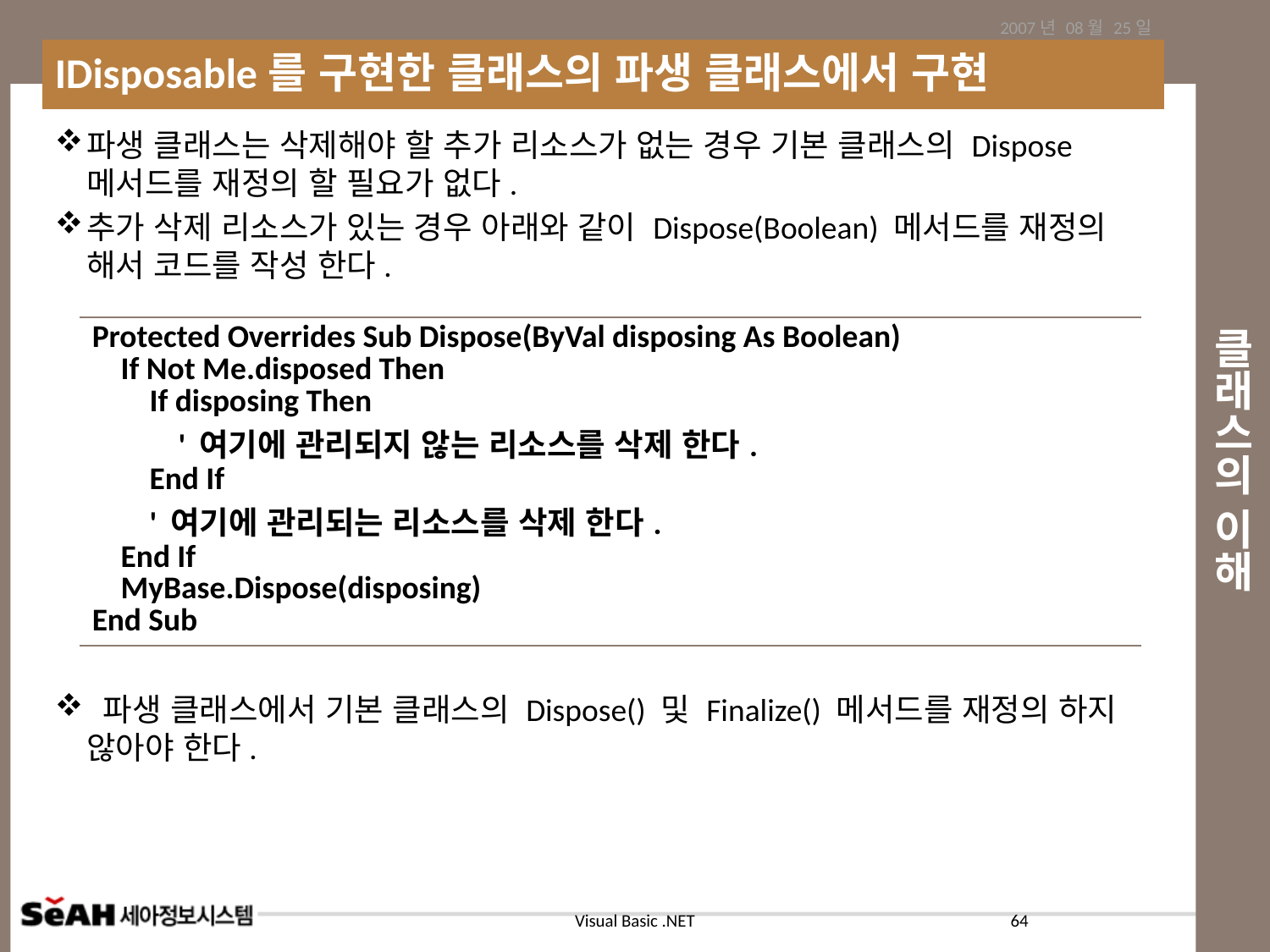

2007년 08월 25일
IDisposable를 구현한 클래스의 파생 클래스에서 구현
# 클래스의 이해
파생 클래스는 삭제해야 할 추가 리소스가 없는 경우 기본 클래스의 Dispose 메서드를 재정의 할 필요가 없다.
추가 삭제 리소스가 있는 경우 아래와 같이 Dispose(Boolean) 메서드를 재정의 해서 코드를 작성 한다.

 파생 클래스에서 기본 클래스의 Dispose() 및 Finalize() 메서드를 재정의 하지 않아야 한다.
| Protected Overrides Sub Dispose(ByVal disposing As Boolean) If Not Me.disposed Then If disposing Then ' 여기에 관리되지 않는 리소스를 삭제 한다. End If ' 여기에 관리되는 리소스를 삭제 한다. End If MyBase.Dispose(disposing) End Sub |
| --- |
64
Visual Basic .NET